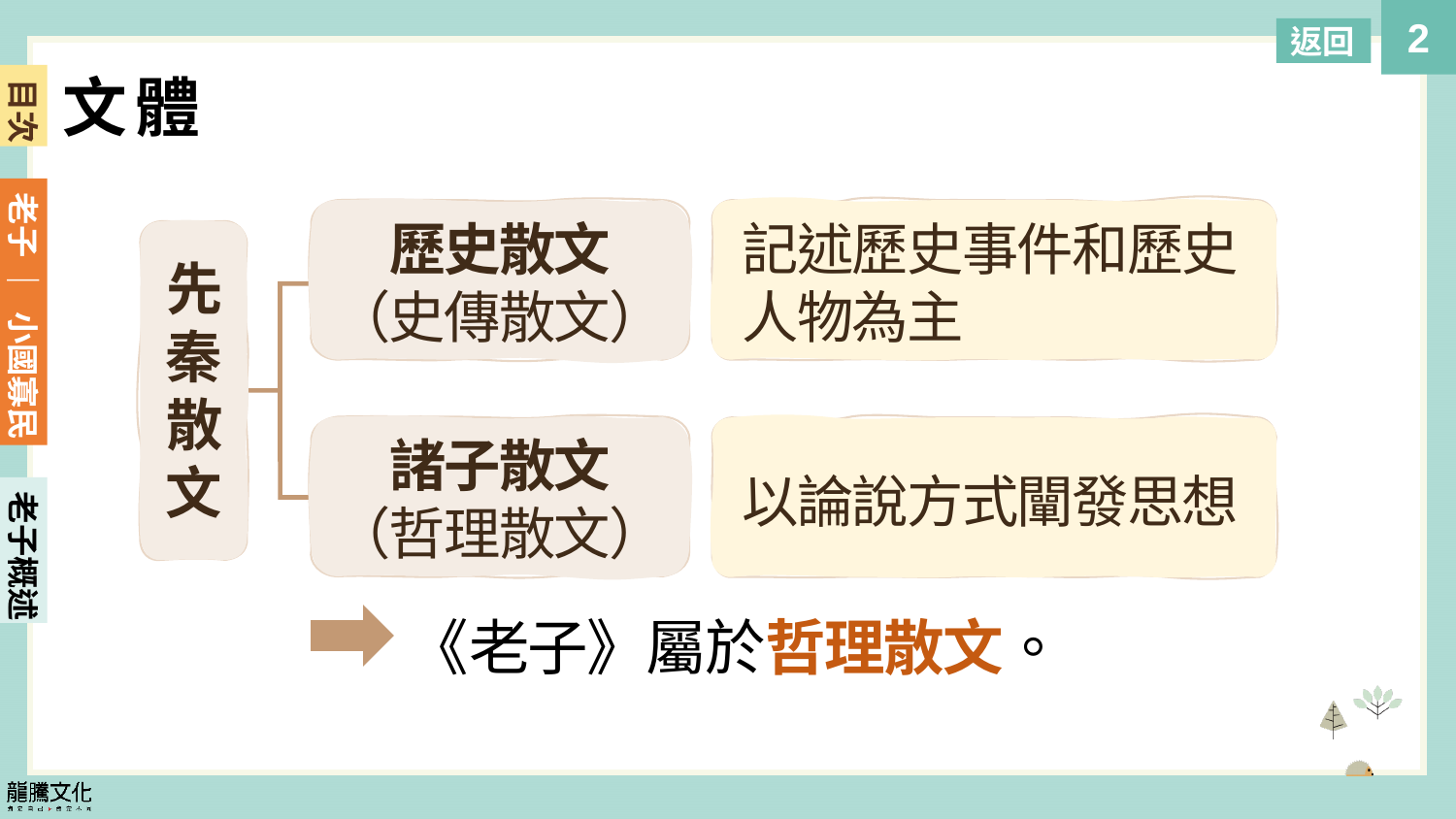

返回
文體

歷史散文
（史傳散文）
記述歷史事件和歷史人物為主

先秦
散文

諸子散文
（哲理散文）
以論說方式闡發思想
老子概述
《老子》屬於哲理散文。